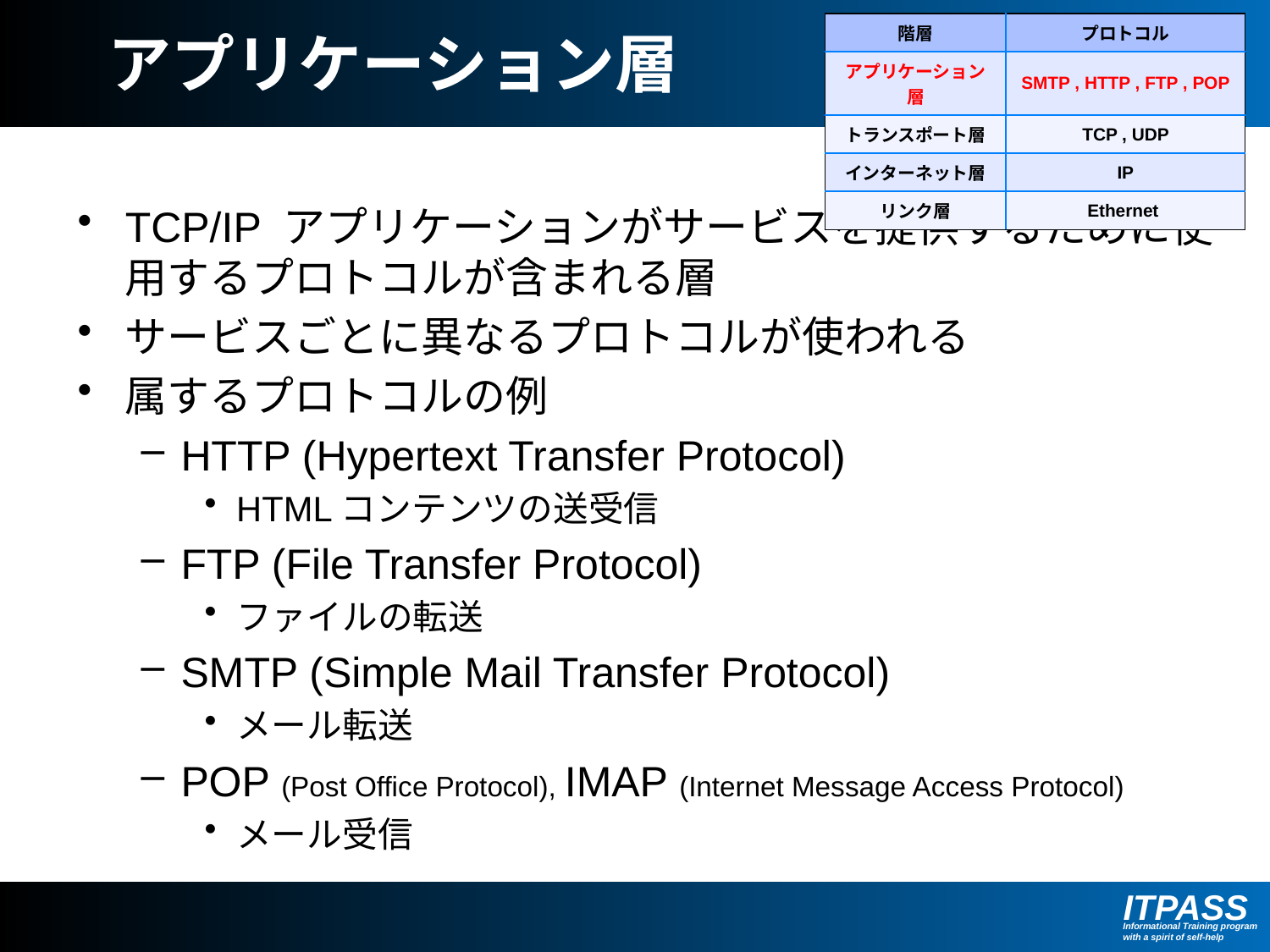

# アプリケーション層
| 階層 | プロトコル |
| --- | --- |
| アプリケーション層 | SMTP , HTTP , FTP , POP |
| トランスポート層 | TCP , UDP |
| インターネット層 | IP |
| リンク層 | Ethernet |
TCP/IP アプリケーションがサービスを提供するために使用するプロトコルが含まれる層
サービスごとに異なるプロトコルが使われる
属するプロトコルの例
HTTP (Hypertext Transfer Protocol)
HTMLコンテンツの送受信
FTP (File Transfer Protocol)
ファイルの転送
SMTP (Simple Mail Transfer Protocol)
メール転送
POP (Post Office Protocol), IMAP (Internet Message Access Protocol)
メール受信